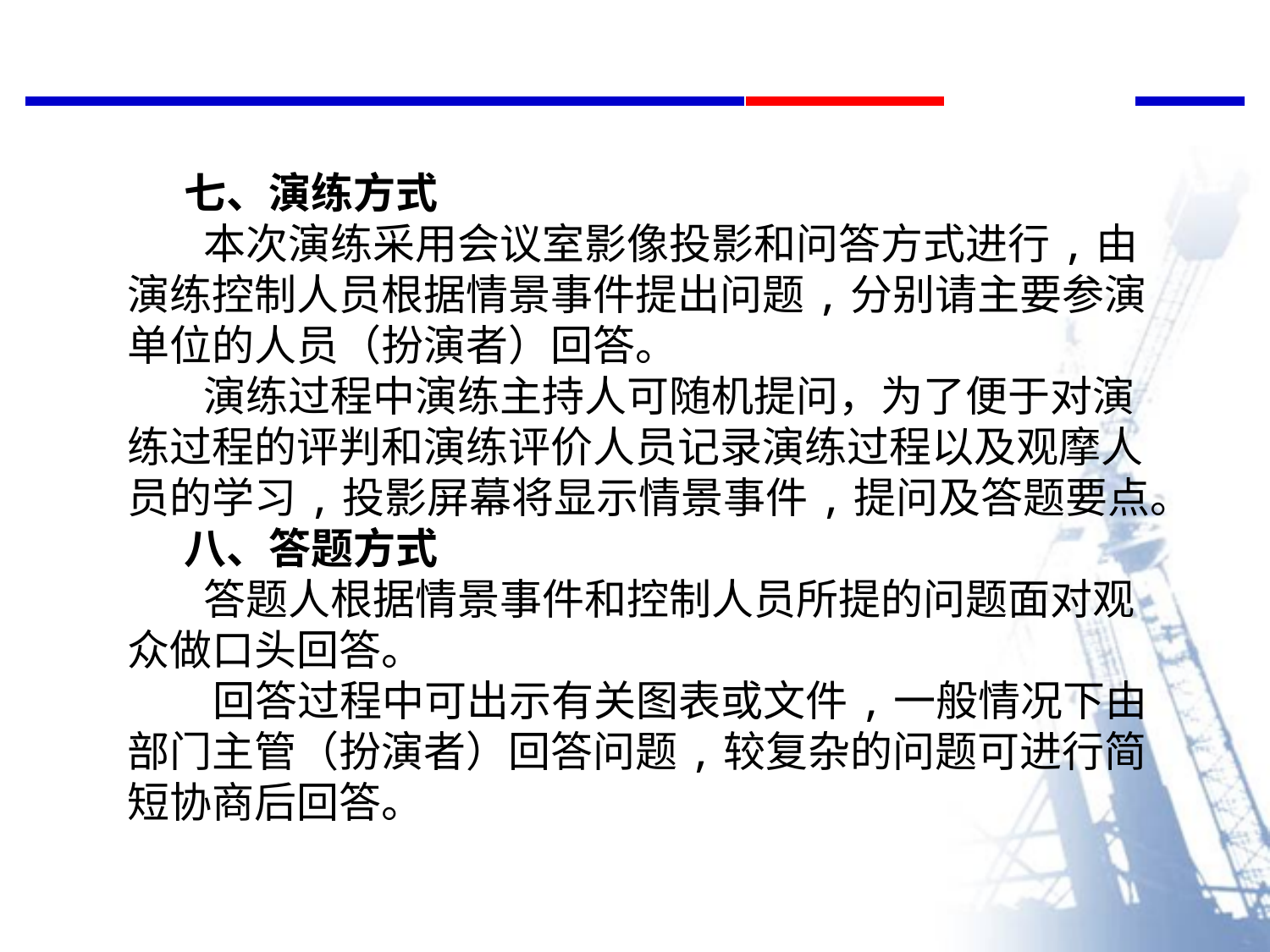

七、演练方式
 本次演练采用会议室影像投影和问答方式进行,由演练控制人员根据情景事件提出问题,分别请主要参演单位的人员（扮演者）回答。
 演练过程中演练主持人可随机提问，为了便于对演练过程的评判和演练评价人员记录演练过程以及观摩人员的学习,投影屏幕将显示情景事件,提问及答题要点。
八、答题方式
 答题人根据情景事件和控制人员所提的问题面对观众做口头回答。
  回答过程中可出示有关图表或文件,一般情况下由部门主管（扮演者）回答问题,较复杂的问题可进行简短协商后回答。